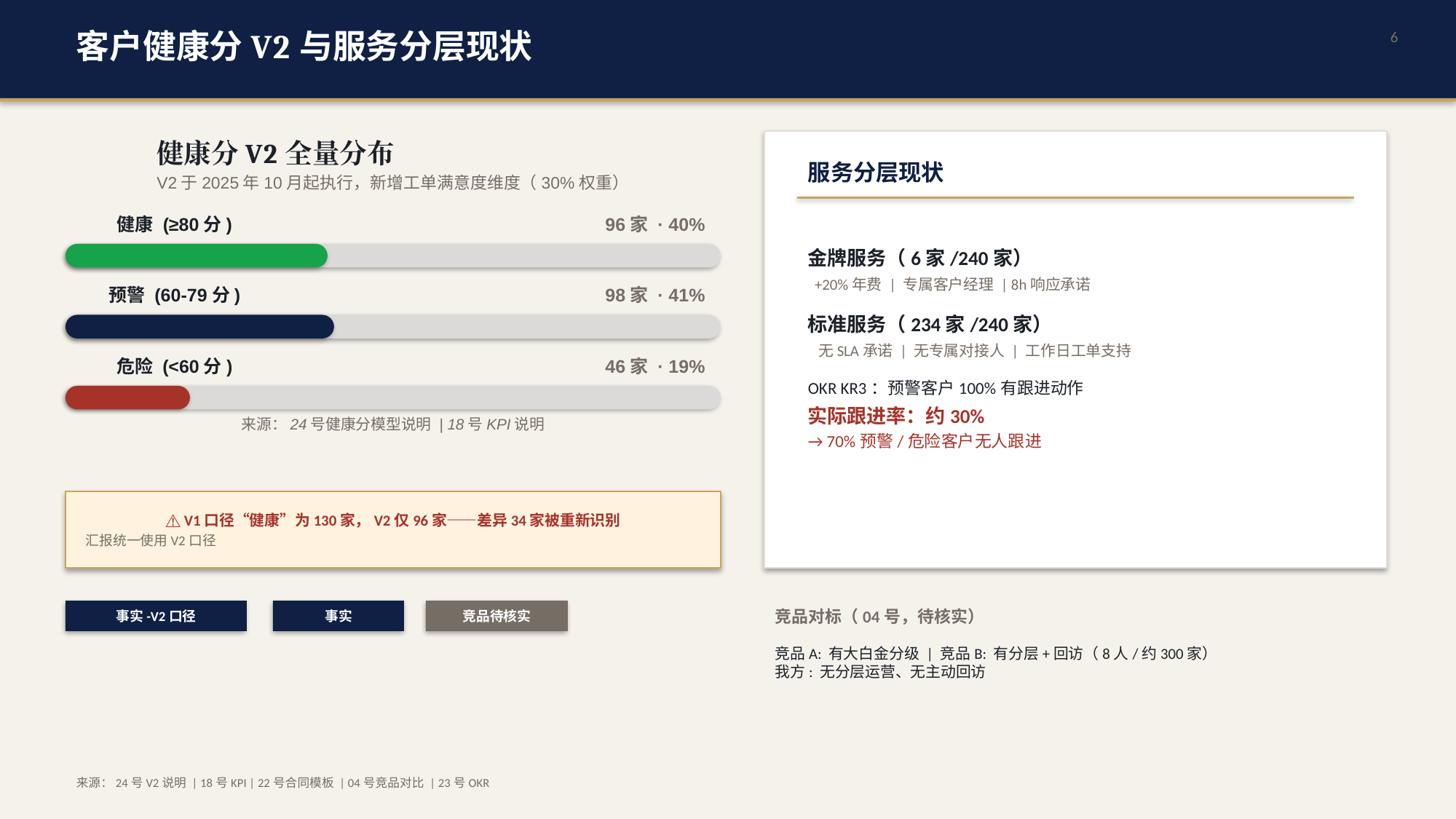

客户健康分V2与服务分层现状
6

健康分V2全量分布
V2于2025年10月起执行，新增工单满意度维度（30%权重）

服务分层现状

健康 (≥80分)
96家 · 40%

金牌服务（6家/240家）
  +20%年费 | 专属客户经理 | 8h响应承诺

标准服务（234家/240家）
  无SLA承诺 | 无专属对接人 | 工作日工单支持

OKR KR3：预警客户100%有跟进动作
实际跟进率：约30%
→ 70%预警/危险客户无人跟进

预警 (60-79分)
98家 · 41%

危险 (<60分)
46家 · 19%

来源：24号健康分模型说明 | 18号KPI说明
⚠ V1口径“健康”为130家，V2仅96家——差异34家被重新识别
  汇报统一使用V2口径
事实-V2口径
事实
竞品待核实
竞品对标（04号，待核实）
竞品A: 有大白金分级 | 竞品B: 有分层+回访（8人/约300家）
我方: 无分层运营、无主动回访
来源：24号V2说明 | 18号KPI | 22号合同模板 | 04号竞品对比 | 23号OKR